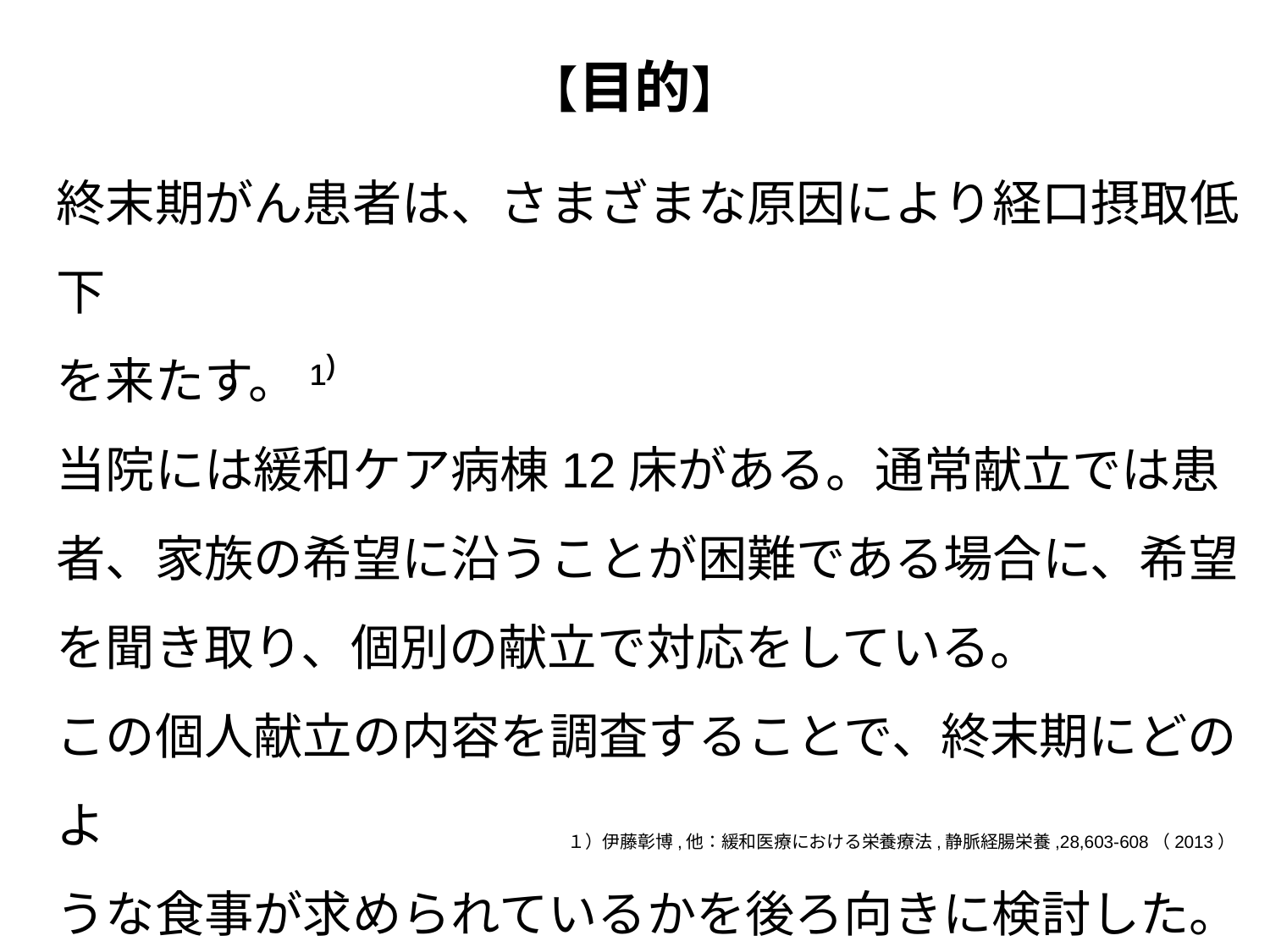

【目的】
終末期がん患者は、さまざまな原因により経口摂取低下
を来たす。¹⁾
当院には緩和ケア病棟12床がある。通常献立では患者、家族の希望に沿うことが困難である場合に、希望を聞き取り、個別の献立で対応をしている。
この個人献立の内容を調査することで、終末期にどのよ
うな食事が求められているかを後ろ向きに検討した。

１）伊藤彰博,他：緩和医療における栄養療法,静脈経腸栄養,28,603-608（2013）